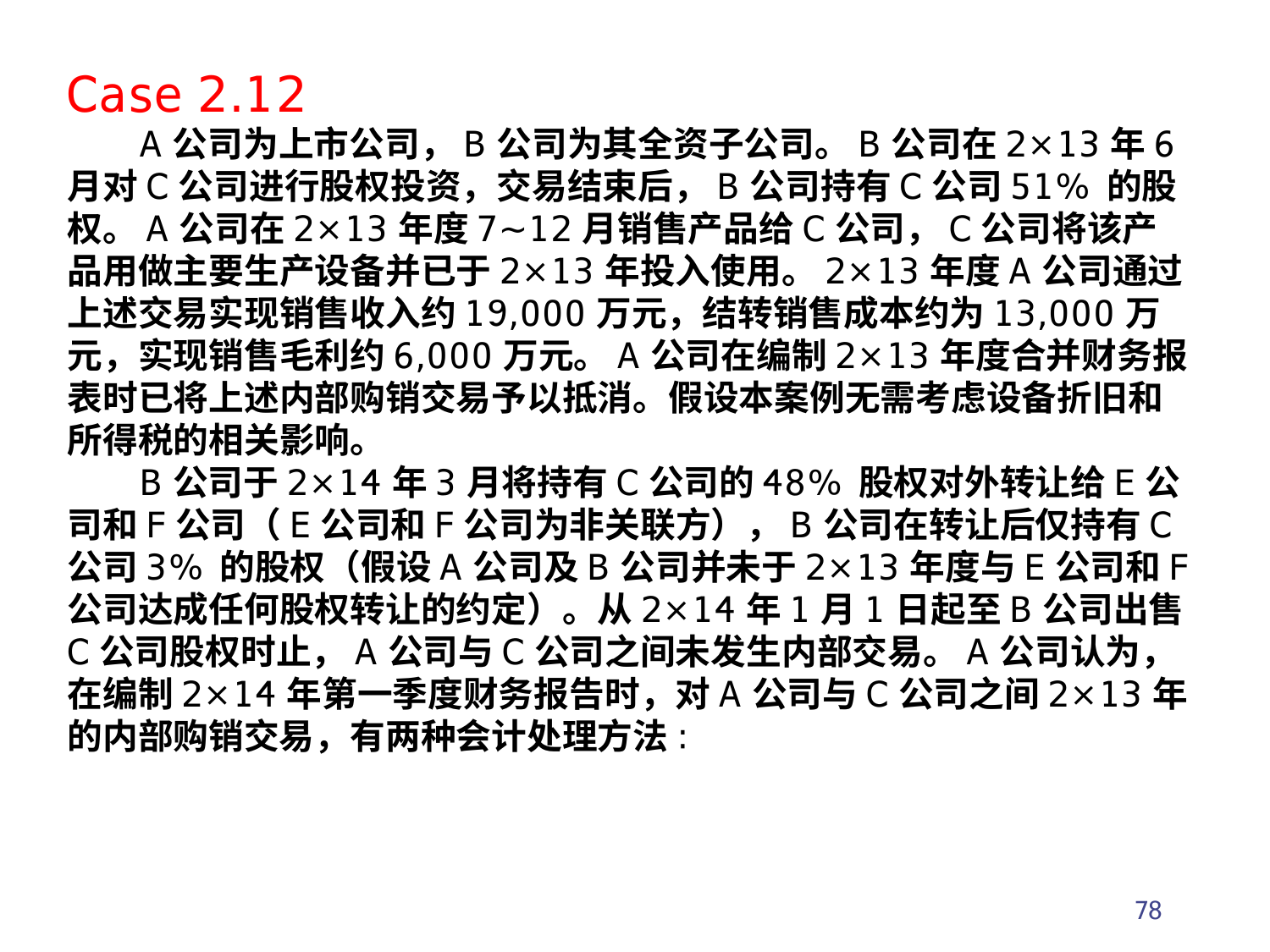

Case 2.12
       A公司为上市公司，B公司为其全资子公司。B公司在2×13年6月对C公司进行股权投资，交易结束后，B公司持有C公司51%的股权。A公司在2×13年度7~12月销售产品给C公司，C公司将该产品用做主要生产设备并已于2×13年投入使用。2×13年度A公司通过上述交易实现销售收入约19,000万元，结转销售成本约为13,000万元，实现销售毛利约6,000万元。A公司在编制2×13年度合并财务报表时已将上述内部购销交易予以抵消。假设本案例无需考虑设备折旧和所得税的相关影响。
       B公司于2×14年3月将持有C公司的48%股权对外转让给E公司和F公司（E公司和F公司为非关联方），B公司在转让后仅持有C公司3%的股权（假设A公司及B公司并未于2×13年度与E公司和F公司达成任何股权转让的约定）。从2×14年1月1日起至B公司出售C公司股权时止，A公司与C公司之间未发生内部交易。A公司认为，在编制2×14年第一季度财务报告时，对A公司与C公司之间2×13年的内部购销交易，有两种会计处理方法:

78